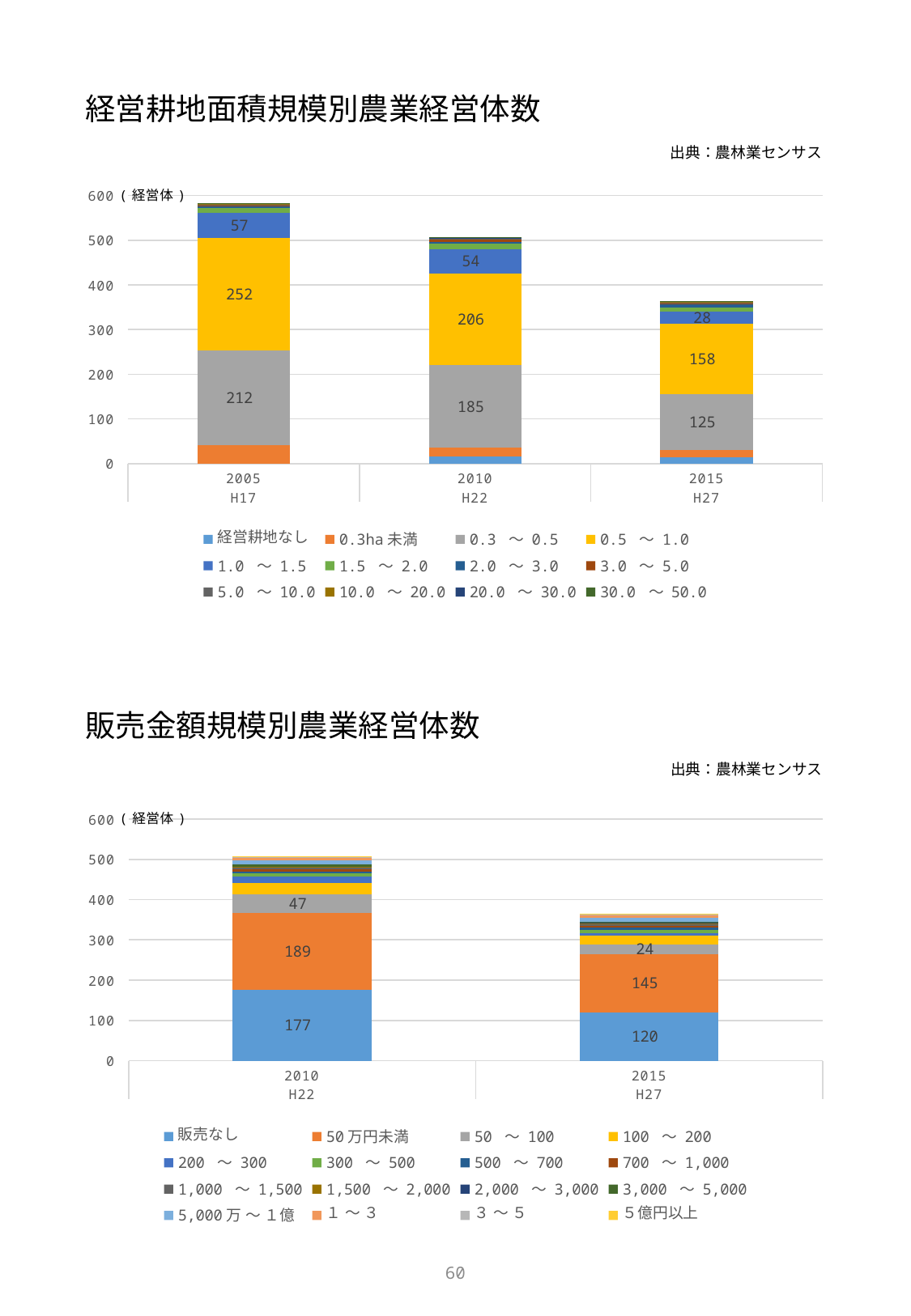

# 経営耕地面積規模別農業経営体数
出典：農林業センサス

### Chart

| Category | 経営耕地なし | 0.3ha未満 | 0.3 ～ 0.5 | 0.5 ～ 1.0 | 1.0 ～ 1.5 | 1.5 ～ 2.0 | 2.0 ～ 3.0 | 3.0 ～ 5.0 | 5.0 ～ 10.0 | 10.0 ～ 20.0 | 20.0 ～ 30.0 | 30.0 ～ 50.0 |
|---|---|---|---|---|---|---|---|---|---|---|---|---|
| 2005 | None | 41.0 | 212.0 | 252.0 | 57.0 | 10.0 | 4.0 | 2.0 | 2.0 | 2.0 | None | 1.0 |
| 2010 | 16.0 | 19.0 | 185.0 | 206.0 | 54.0 | 12.0 | 4.0 | 5.0 | 2.0 | 2.0 | 1.0 | 1.0 |
| 2015 | 14.0 | 16.0 | 125.0 | 158.0 | 28.0 | 8.0 | 8.0 | 1.0 | 2.0 | 2.0 | 1.0 | 1.0 |
販売金額規模別農業経営体数
出典：農林業センサス

### Chart

| Category | 販売なし | 50万円未満 | 50 ～ 100 | 100 ～ 200  | 200 ～ 300  | 300 ～ 500  | 500 ～ 700 | 700 ～ 1,000 | 1,000 ～ 1,500 | 1,500 ～ 2,000 | 2,000 ～ 3,000 | 3,000 ～ 5,000 | 5,000万 ～ １億 | １ ～ ３ | ３ ～ ５ | ５億円以上 |
|---|---|---|---|---|---|---|---|---|---|---|---|---|---|---|---|---|
| 2010 | 177.0 | 189.0 | 47.0 | 28.0 | 17.0 | 7.0 | 5.0 | 6.0 | 4.0 | 2.0 | None | 6.0 | 10.0 | 5.0 | 3.0 | 1.0 |
| 2015 | 120.0 | 145.0 | 24.0 | 21.0 | 7.0 | 8.0 | 5.0 | 4.0 | 4.0 | 4.0 | 1.0 | 1.0 | 11.0 | 6.0 | 1.0 | 2.0 |
60